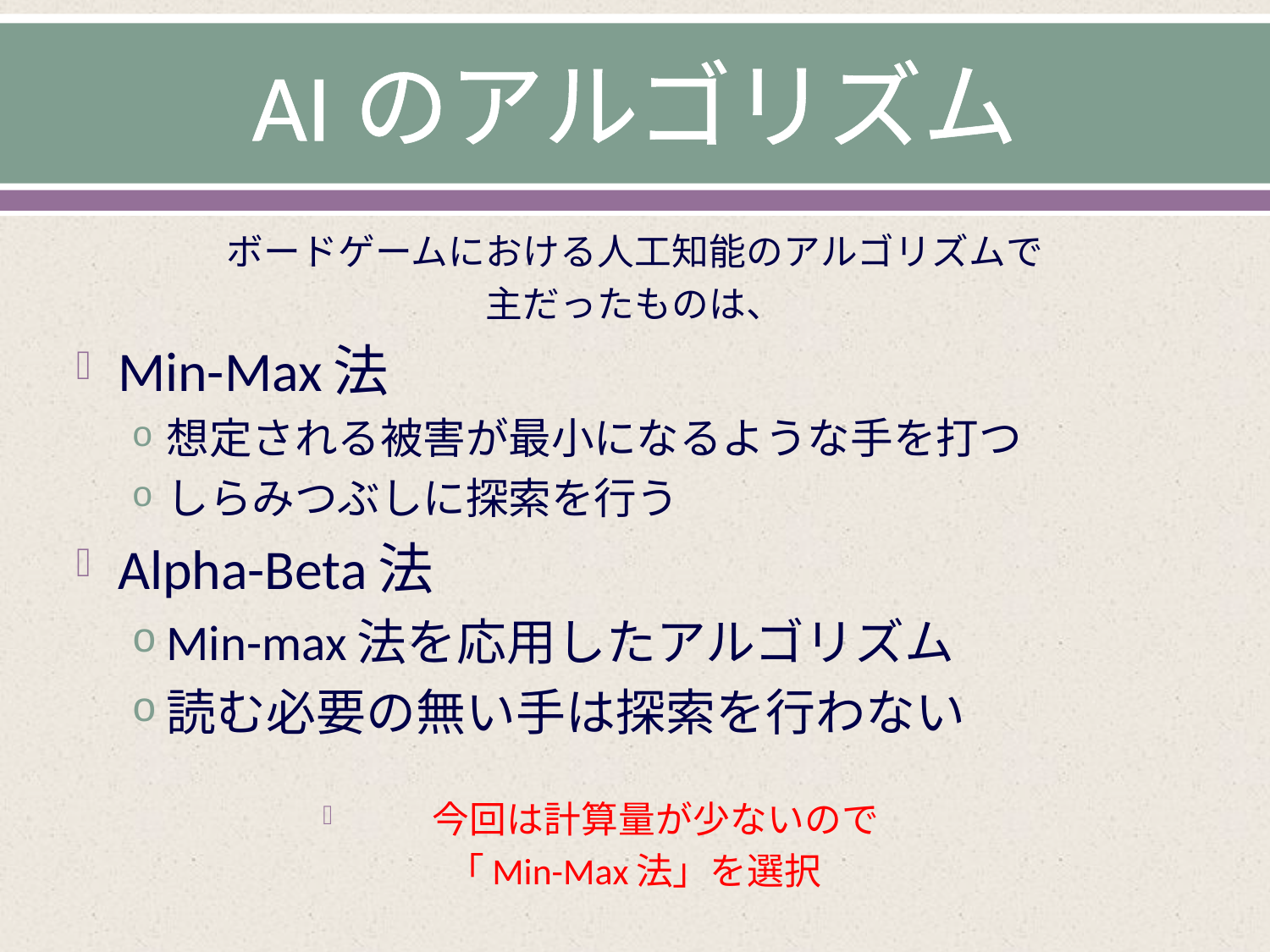

# AIのアルゴリズム
ボードゲームにおける人工知能のアルゴリズムで
主だったものは、
Min-Max法
想定される被害が最小になるような手を打つ
しらみつぶしに探索を行う
Alpha-Beta法
Min-max法を応用したアルゴリズム
読む必要の無い手は探索を行わない

今回は計算量が少ないので
「Min-Max法」を選択